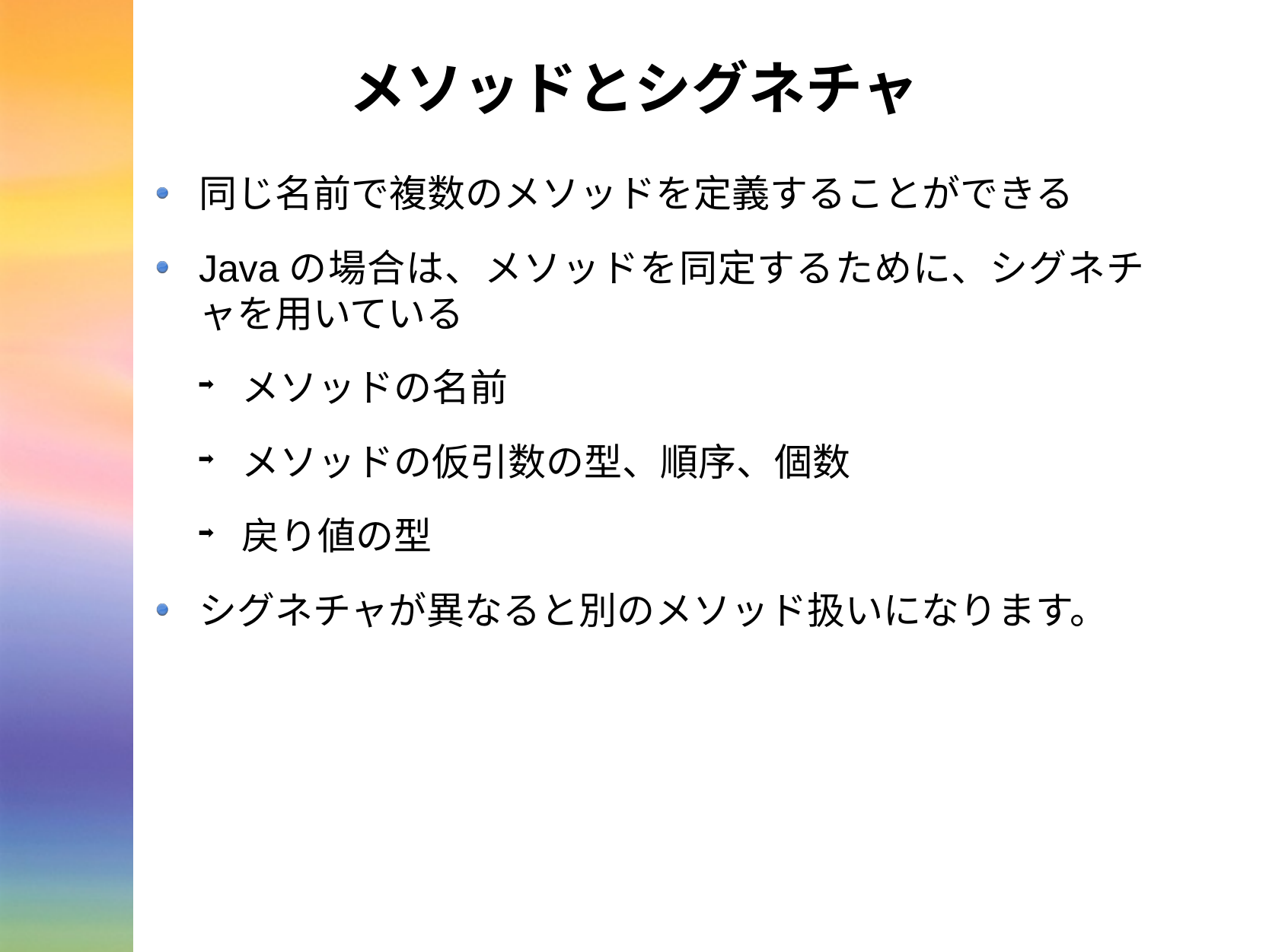

# メソッドとシグネチャ
同じ名前で複数のメソッドを定義することができる
Javaの場合は、メソッドを同定するために、シグネチャを用いている
メソッドの名前
メソッドの仮引数の型、順序、個数
戻り値の型
シグネチャが異なると別のメソッド扱いになります。